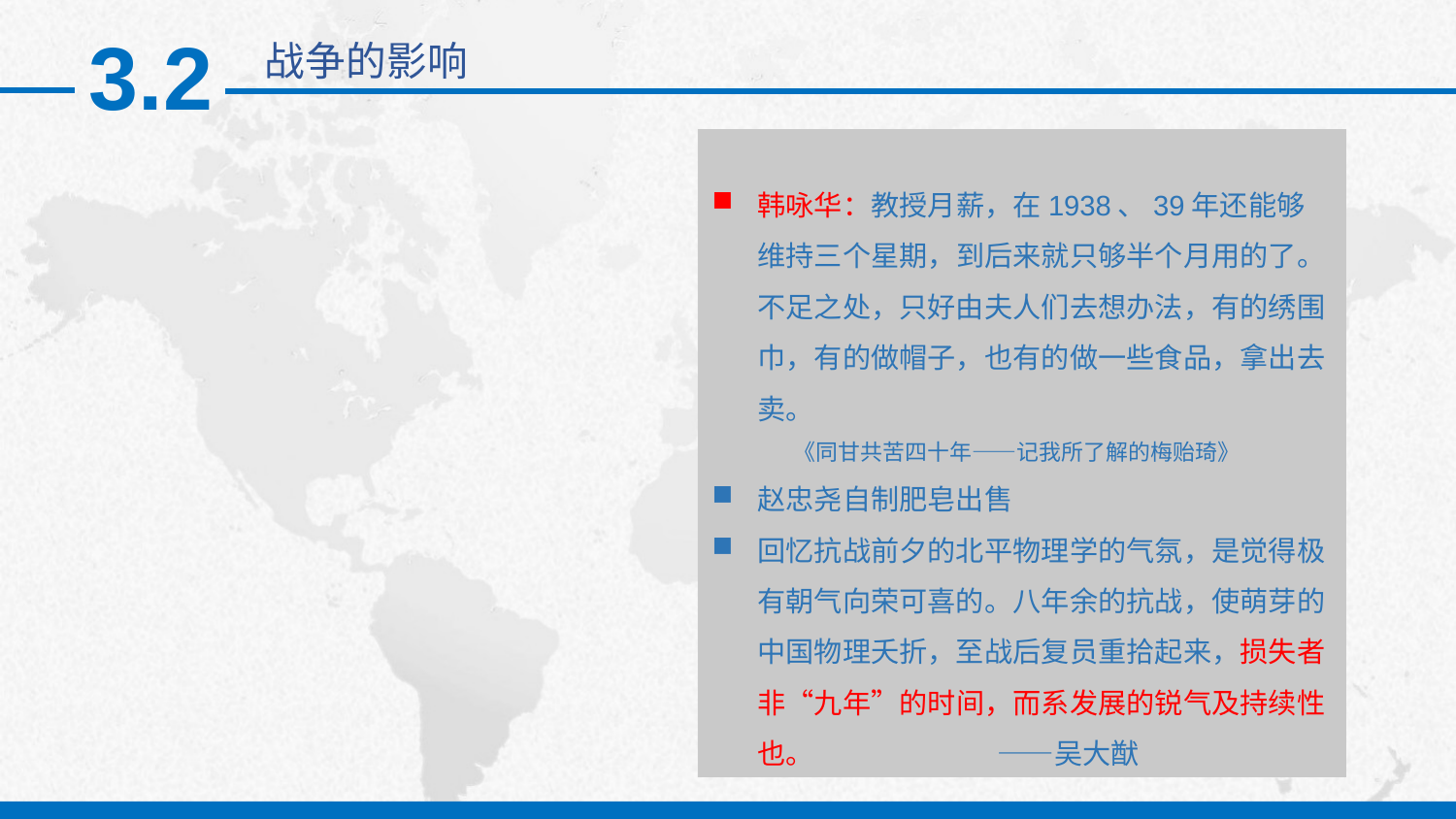

3.2
战争的影响

韩咏华：教授月薪，在1938、39年还能够维持三个星期，到后来就只够半个月用的了。不足之处，只好由夫人们去想办法，有的绣围巾，有的做帽子，也有的做一些食品，拿出去卖。
               《同甘共苦四十年——记我所了解的梅贻琦》
赵忠尧自制肥皂出售
回忆抗战前夕的北平物理学的气氛，是觉得极有朝气向荣可喜的。八年余的抗战，使萌芽的中国物理夭折，至战后复员重拾起来，损失者非“九年”的时间，而系发展的锐气及持续性也。                             ——吴大猷